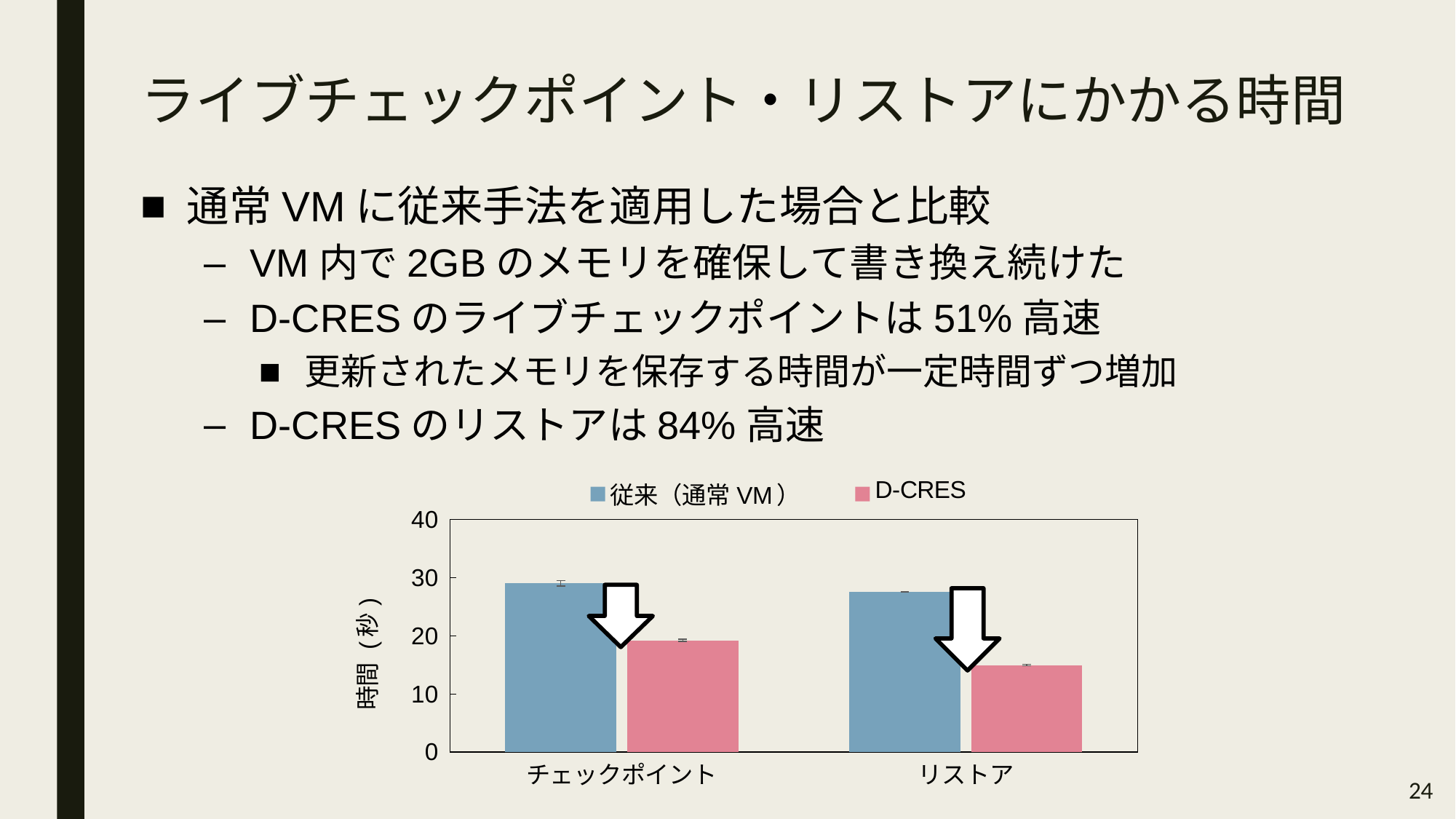

# ライブチェックポイント・リストアにかかる時間
通常VMに従来手法を適用した場合と比較
VM内で2GBのメモリを確保して書き換え続けた
D-CRESのライブチェックポイントは51%高速
更新されたメモリを保存する時間が一定時間ずつ増加
D-CRESのリストアは84%高速

### Chart

| Category | 従来（通常VM） | D-CRES |
|---|---|---|
| チェックポイント | 29.06 | 19.23166666666667 |
| リストア | 27.5583333333331 | 14.97833333333334 |

24